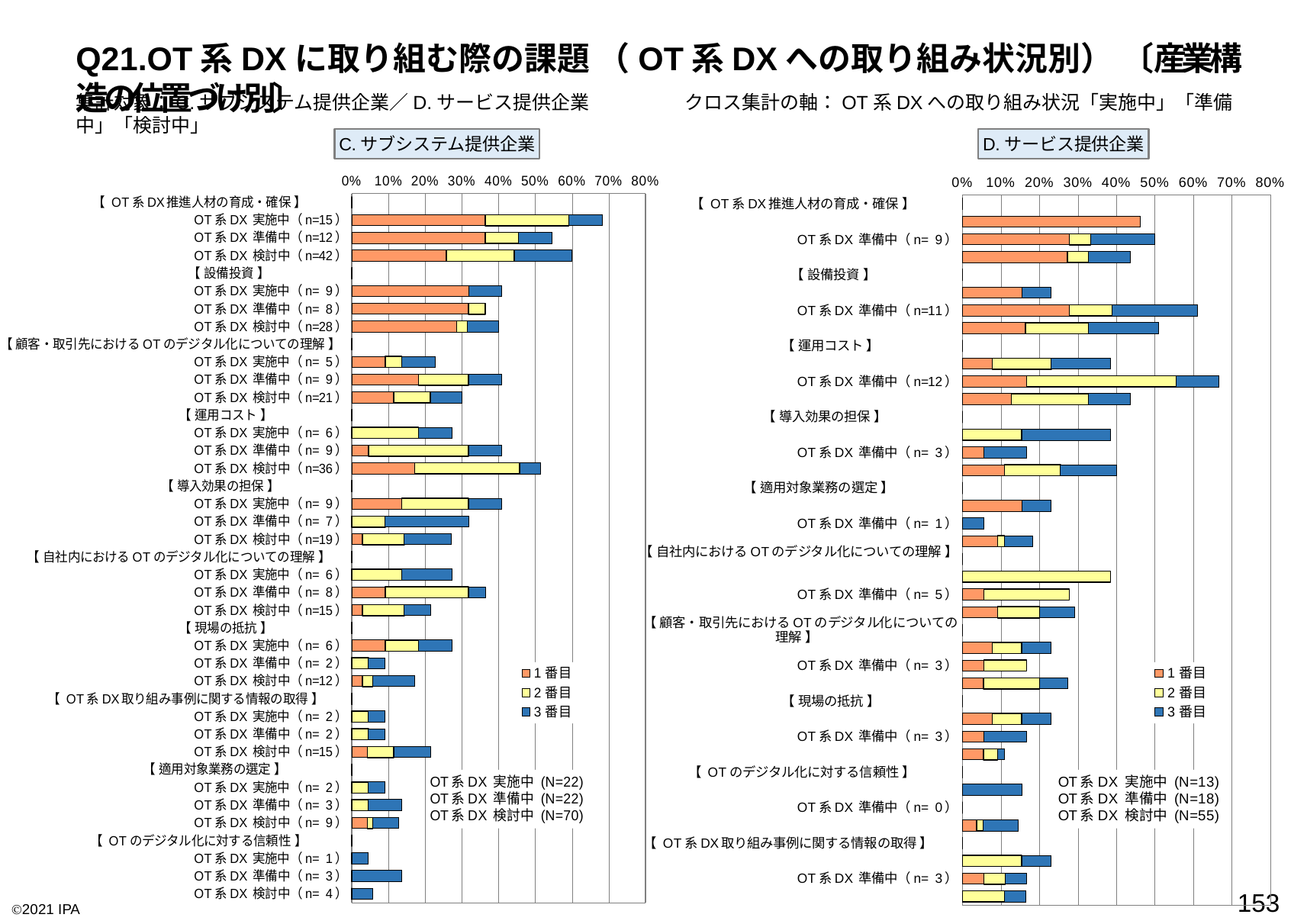

Q21.OT系DXに取り組む際の課題 （OT系DXへの取り組み状況別） 〔産業構造の位置づけ別〕
集計対象：C.サブシステム提供企業／D.サービス提供企業　　　　　クロス集計の軸：OT系DXへの取り組み状況「実施中」「準備中」「検討中」
C.サブシステム提供企業
D.サービス提供企業

### Chart:

| Category | 1番目 | 2番目 | 3番目 |
|---|---|---|---|
| 【 OT系DX推進人材の育成・確保 】             | 0.0 | 0.0 | 0.0 |
| OT系DX 実施中（n=15） | 0.36363636363636365 | 0.22727272727272727 | 0.09090909090909091 |
| OT系DX 準備中（n=12） | 0.36363636363636365 | 0.09090909090909091 | 0.09090909090909091 |
| OT系DX 検討中（n=42） | 0.2571428571428571 | 0.18571428571428572 | 0.15714285714285714 |
| 【 設備投資 】                        | 0.0 | 0.0 | 0.0 |
| OT系DX 実施中（n=  9） | 0.3181818181818182 | 0.0 | 0.09090909090909091 |
| OT系DX 準備中（n=  8） | 0.3181818181818182 | 0.045454545454545456 | 0.0 |
| OT系DX 検討中（n=28） | 0.2857142857142857 | 0.02857142857142857 | 0.08571428571428572 |
| 【 顧客・取引先におけるOTのデジタル化についての理解 】   | 0.0 | 0.0 | 0.0 |
| OT系DX 実施中（n=  5） | 0.09090909090909091 | 0.045454545454545456 | 0.09090909090909091 |
| OT系DX 準備中（n=  9） | 0.18181818181818182 | 0.13636363636363635 | 0.09090909090909091 |
| OT系DX 検討中（n=21） | 0.11428571428571428 | 0.1 | 0.08571428571428572 |
| 【 運用コスト 】                       | 0.0 | 0.0 | 0.0 |
| OT系DX 実施中（n=  6） | 0.0 | 0.18181818181818182 | 0.09090909090909091 |
| OT系DX 準備中（n=  9） | 0.045454545454545456 | 0.2727272727272727 | 0.09090909090909091 |
| OT系DX 検討中（n=36） | 0.17142857142857143 | 0.2857142857142857 | 0.05714285714285714 |
| 【 導入効果の担保 】                     | 0.0 | 0.0 | 0.0 |
| OT系DX 実施中（n=  9） | 0.13636363636363635 | 0.18181818181818182 | 0.09090909090909091 |
| OT系DX 準備中（n=  7） | 0.0 | 0.09090909090909091 | 0.22727272727272727 |
| OT系DX 検討中（n=19） | 0.02857142857142857 | 0.11428571428571428 | 0.12857142857142856 |
| 【 自社内におけるOTのデジタル化についての理解 】      | 0.0 | 0.0 | 0.0 |
| OT系DX 実施中（n=  6） | 0.0 | 0.13636363636363635 | 0.13636363636363635 |
| OT系DX 準備中（n=  8） | 0.09090909090909091 | 0.22727272727272727 | 0.045454545454545456 |
| OT系DX 検討中（n=15） | 0.02857142857142857 | 0.11428571428571428 | 0.07142857142857142 |
| 【 現場の抵抗 】                       | 0.0 | 0.0 | 0.0 |
| OT系DX 実施中（n=  6） | 0.09090909090909091 | 0.09090909090909091 | 0.09090909090909091 |
| OT系DX 準備中（n=  2） | 0.0 | 0.045454545454545456 | 0.045454545454545456 |
| OT系DX 検討中（n=12） | 0.02857142857142857 | 0.02857142857142857 | 0.11428571428571428 |
| 【 OT系DX取り組み事例に関する情報の取得 】        | 0.0 | 0.0 | 0.0 |
| OT系DX 実施中（n=  2） | 0.0 | 0.045454545454545456 | 0.045454545454545456 |
| OT系DX 準備中（n=  2） | 0.0 | 0.045454545454545456 | 0.045454545454545456 |
| OT系DX 検討中（n=15） | 0.04285714285714286 | 0.07142857142857142 | 0.1 |
| 【 適用対象業務の選定 】                   | 0.0 | 0.0 | 0.0 |
| OT系DX 実施中（n=  2） | 0.0 | 0.045454545454545456 | 0.045454545454545456 |
| OT系DX 準備中（n=  3） | 0.0 | 0.045454545454545456 | 0.09090909090909091 |
| OT系DX 検討中（n=  9） | 0.04285714285714286 | 0.014285714285714285 | 0.07142857142857142 |
| 【 OTのデジタル化に対する信頼性 】             | 0.0 | 0.0 | 0.0 |
| OT系DX 実施中（n=  1） | 0.0 | 0.0 | 0.045454545454545456 |
| OT系DX 準備中（n=  3） | 0.0 | 0.0 | 0.13636363636363635 |
| OT系DX 検討中（n=  4） | 0.0 | 0.0 | 0.05714285714285714 |

### Chart:

| Category | 1番目 | 2番目 | 3番目 |
|---|---|---|---|
| 【 OT系DX推進人材の育成・確保 】             | 0.0 | 0.0 | 0.0 |
| OT系DX 実施中（n=  6） | 0.46153846153846156 | 0.0 | 0.0 |
| OT系DX 準備中（n=  9） | 0.2777777777777778 | 0.05555555555555555 | 0.16666666666666666 |
| OT系DX 検討中（n=24） | 0.2727272727272727 | 0.05454545454545454 | 0.10909090909090909 |
| 【 設備投資 】                        | 0.0 | 0.0 | 0.0 |
| OT系DX 実施中（n=  3） | 0.15384615384615385 | 0.0 | 0.07692307692307693 |
| OT系DX 準備中（n=11） | 0.2777777777777778 | 0.1111111111111111 | 0.2222222222222222 |
| OT系DX 検討中（n=28） | 0.16363636363636364 | 0.16363636363636364 | 0.18181818181818182 |
| 【 運用コスト 】                       | 0.0 | 0.0 | 0.0 |
| OT系DX 実施中（n=  5） | 0.07692307692307693 | 0.15384615384615385 | 0.15384615384615385 |
| OT系DX 準備中（n=12） | 0.16666666666666666 | 0.3888888888888889 | 0.1111111111111111 |
| OT系DX 検討中（n=24） | 0.12727272727272726 | 0.2 | 0.10909090909090909 |
| 【 導入効果の担保 】                     | 0.0 | 0.0 | 0.0 |
| OT系DX 実施中（n=  5） | 0.0 | 0.15384615384615385 | 0.23076923076923078 |
| OT系DX 準備中（n=  3） | 0.05555555555555555 | 0.0 | 0.1111111111111111 |
| OT系DX 検討中（n=22） | 0.10909090909090909 | 0.14545454545454545 | 0.14545454545454545 |
| 【 適用対象業務の選定 】                   | 0.0 | 0.0 | 0.0 |
| OT系DX 実施中（n=  3） | 0.15384615384615385 | 0.0 | 0.07692307692307693 |
| OT系DX 準備中（n=  1） | 0.0 | 0.0 | 0.05555555555555555 |
| OT系DX 検討中（n=10） | 0.09090909090909091 | 0.01818181818181818 | 0.07272727272727272 |
| 【 自社内におけるOTのデジタル化についての理解 】      | 0.0 | 0.0 | 0.0 |
| OT系DX 実施中（n=  5） | 0.0 | 0.38461538461538464 | 0.0 |
| OT系DX 準備中（n=  5） | 0.05555555555555555 | 0.2222222222222222 | 0.0 |
| OT系DX 検討中（n=16） | 0.09090909090909091 | 0.10909090909090909 | 0.09090909090909091 |
| 【 顧客・取引先におけるOTのデジタル化についての理解 】   | 0.0 | 0.0 | 0.0 |
| OT系DX 実施中（n=  3） | 0.07692307692307693 | 0.07692307692307693 | 0.07692307692307693 |
| OT系DX 準備中（n=  3） | 0.05555555555555555 | 0.1111111111111111 | 0.0 |
| OT系DX 検討中（n=15） | 0.05454545454545454 | 0.14545454545454545 | 0.07272727272727272 |
| 【 現場の抵抗 】                       | 0.0 | 0.0 | 0.0 |
| OT系DX 実施中（n=  3） | 0.07692307692307693 | 0.07692307692307693 | 0.07692307692307693 |
| OT系DX 準備中（n=  3） | 0.05555555555555555 | 0.0 | 0.1111111111111111 |
| OT系DX 検討中（n=  6） | 0.05454545454545454 | 0.03636363636363636 | 0.01818181818181818 |
| 【 OTのデジタル化に対する信頼性 】             | 0.0 | 0.0 | 0.0 |
| OT系DX 実施中（n=  2） | 0.0 | 0.0 | 0.15384615384615385 |
| OT系DX 準備中（n=  0） | 0.0 | 0.0 | 0.0 |
| OT系DX 検討中（n=  8） | 0.03636363636363636 | 0.01818181818181818 | 0.09090909090909091 |
| 【 OT系DX取り組み事例に関する情報の取得 】        | 0.0 | 0.0 | 0.0 |
| OT系DX 実施中（n=  3） | 0.0 | 0.15384615384615385 | 0.07692307692307693 |
| OT系DX 準備中（n=  3） | 0.05555555555555555 | 0.05555555555555555 | 0.05555555555555555 |
| OT系DX 検討中（n=  9） | 0.0 | 0.10909090909090909 | 0.05454545454545454 |